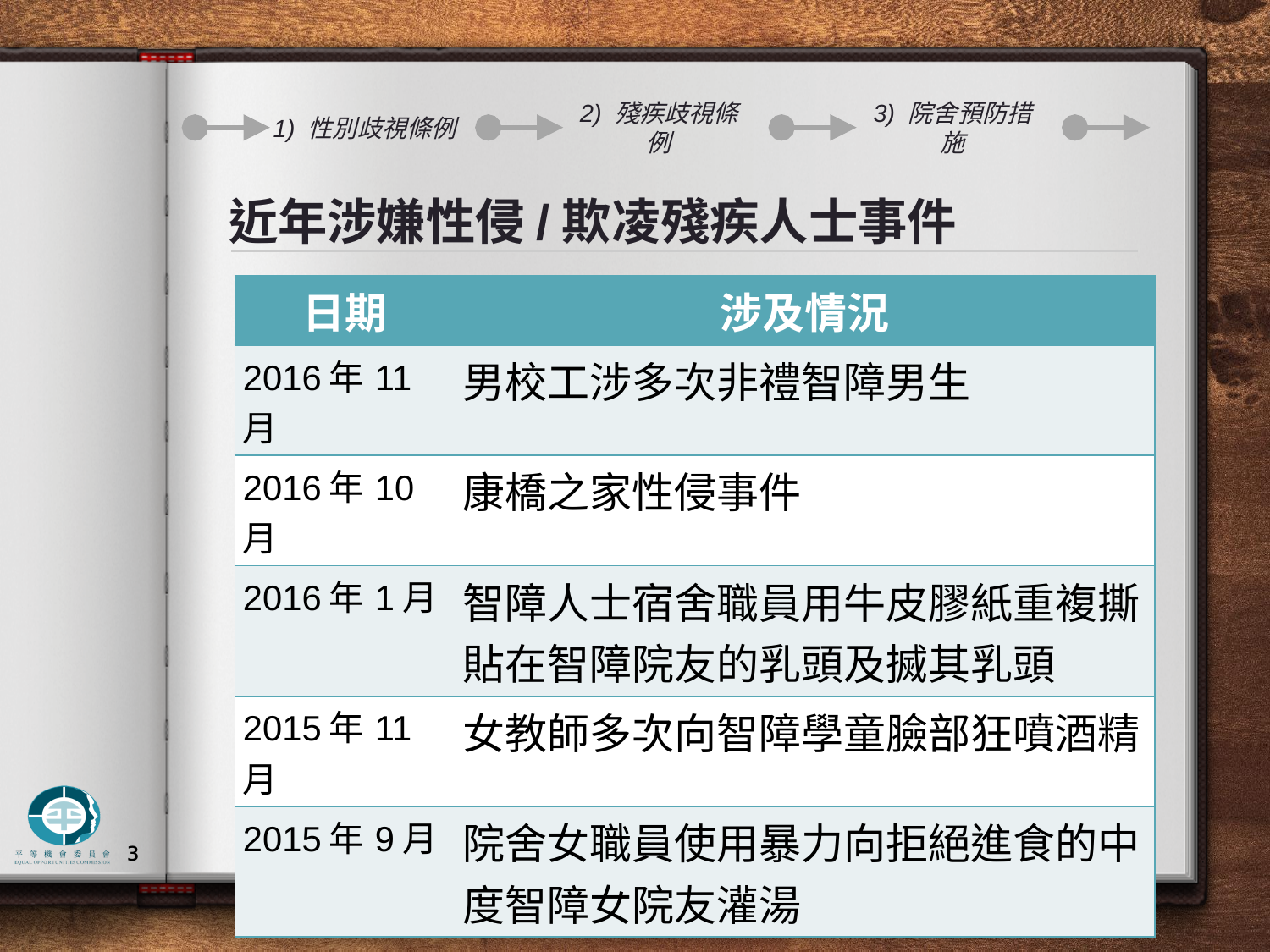

1) 性別歧視條例
2) 殘疾歧視條例
3) 院舍預防措施
# 近年涉嫌性侵/欺凌殘疾人士事件
| 日期 | 涉及情況 |
| --- | --- |
| 2016年11月 | 男校工涉多次非禮智障男生 |
| 2016年10月 | 康橋之家性侵事件 |
| 2016年1月 | 智障人士宿舍職員用牛皮膠紙重複撕貼在智障院友的乳頭及搣其乳頭 |
| 2015年11月 | 女教師多次向智障學童臉部狂噴酒精 |
| 2015年9月 | 院舍女職員使用暴力向拒絕進食的中度智障女院友灌湯 |